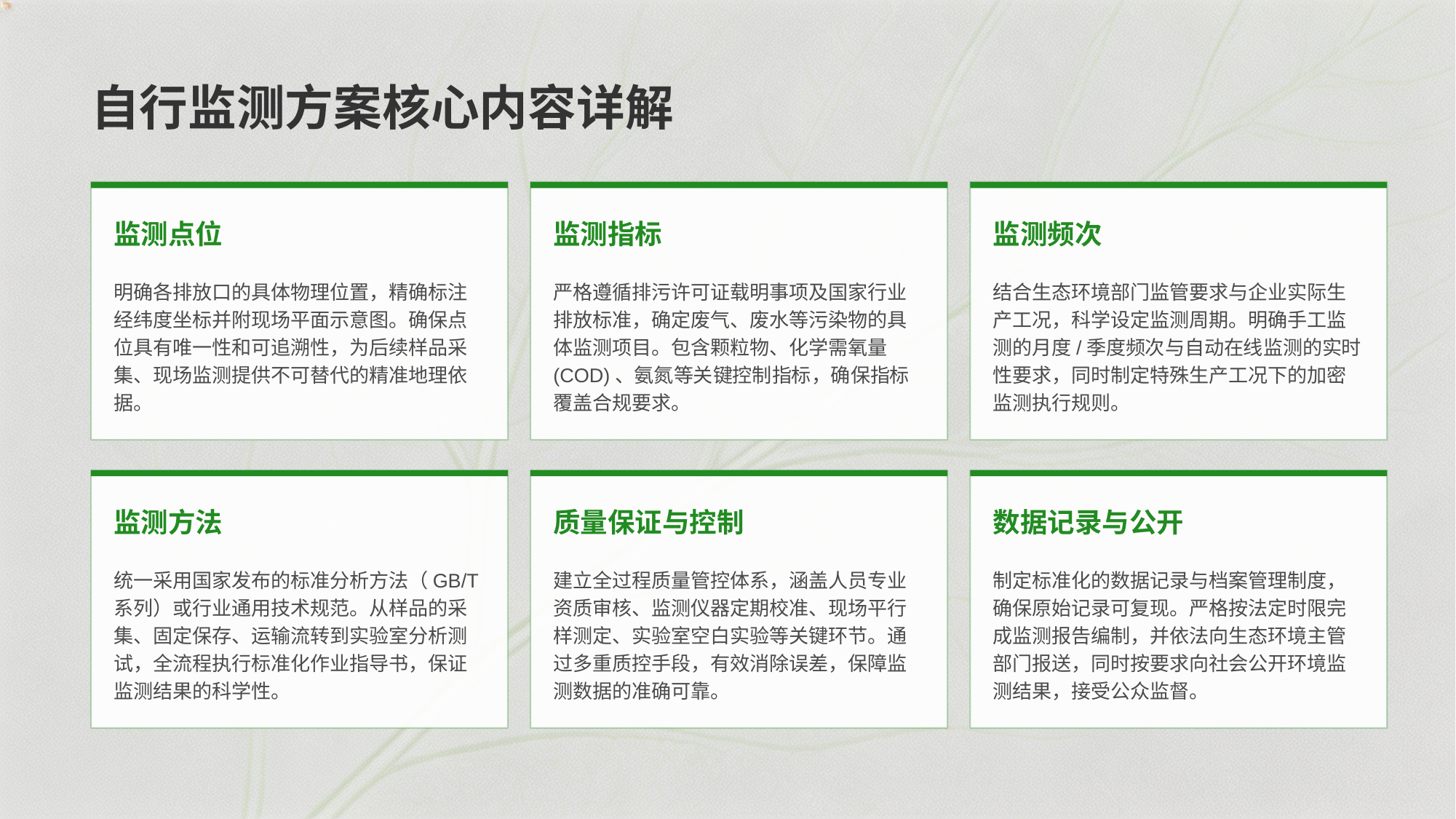

自行监测方案核心内容详解

监测点位
监测指标
监测频次
明确各排放口的具体物理位置，精确标注经纬度坐标并附现场平面示意图。确保点位具有唯一性和可追溯性，为后续样品采集、现场监测提供不可替代的精准地理依据。
严格遵循排污许可证载明事项及国家行业排放标准，确定废气、废水等污染物的具体监测项目。包含颗粒物、化学需氧量(COD)、氨氮等关键控制指标，确保指标覆盖合规要求。
结合生态环境部门监管要求与企业实际生产工况，科学设定监测周期。明确手工监测的月度/季度频次与自动在线监测的实时性要求，同时制定特殊生产工况下的加密监测执行规则。

监测方法
质量保证与控制
数据记录与公开
统一采用国家发布的标准分析方法（GB/T系列）或行业通用技术规范。从样品的采集、固定保存、运输流转到实验室分析测试，全流程执行标准化作业指导书，保证监测结果的科学性。
建立全过程质量管控体系，涵盖人员专业资质审核、监测仪器定期校准、现场平行样测定、实验室空白实验等关键环节。通过多重质控手段，有效消除误差，保障监测数据的准确可靠。
制定标准化的数据记录与档案管理制度，确保原始记录可复现。严格按法定时限完成监测报告编制，并依法向生态环境主管部门报送，同时按要求向社会公开环境监测结果，接受公众监督。